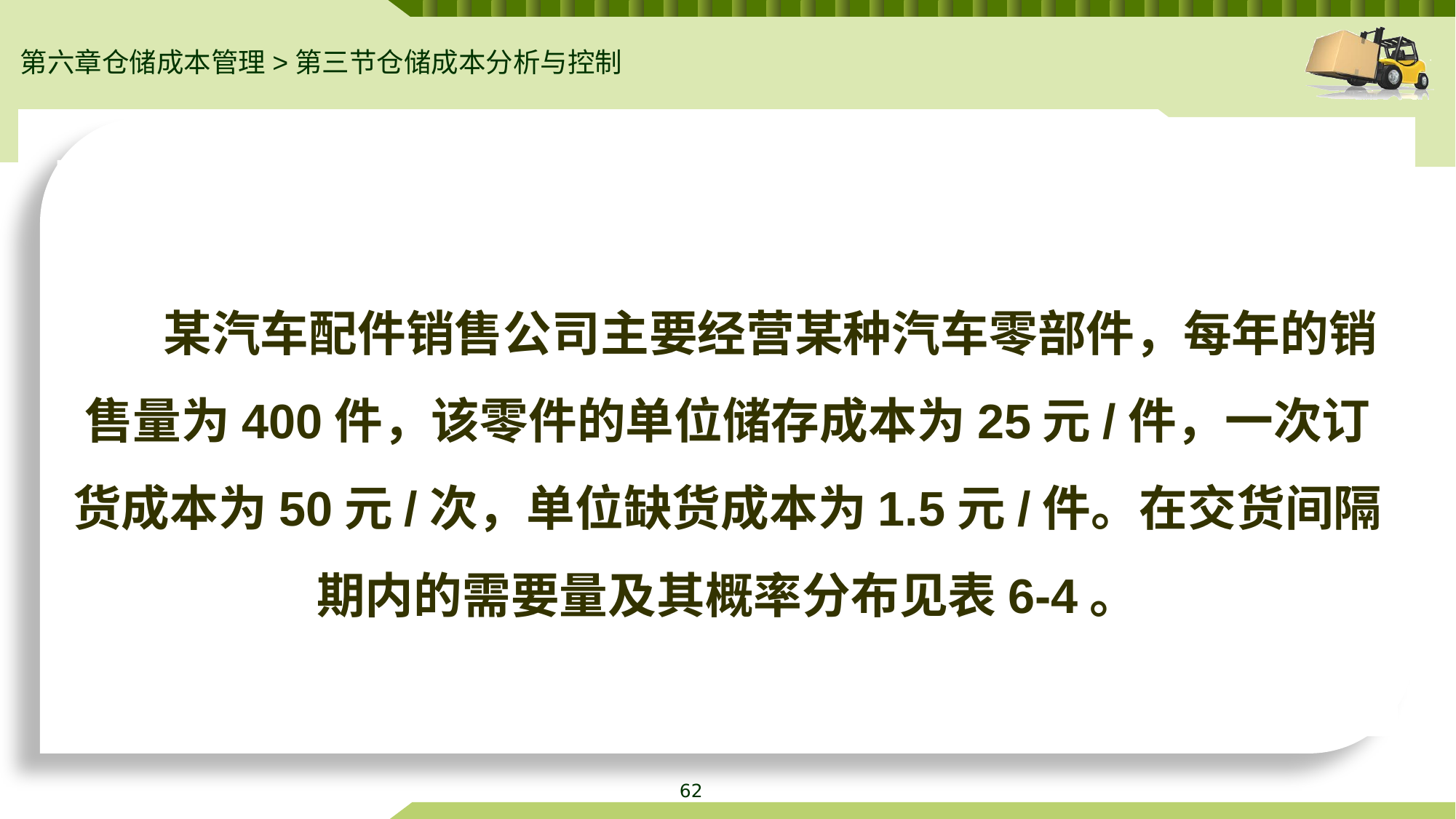

第六章仓储成本管理>第三节仓储成本分析与控制
某汽车配件销售公司主要经营某种汽车零部件，每年的销售量为400件，该零件的单位储存成本为25元/件，一次订货成本为50元/次，单位缺货成本为1.5元/件。在交货间隔期内的需要量及其概率分布见表6-4。